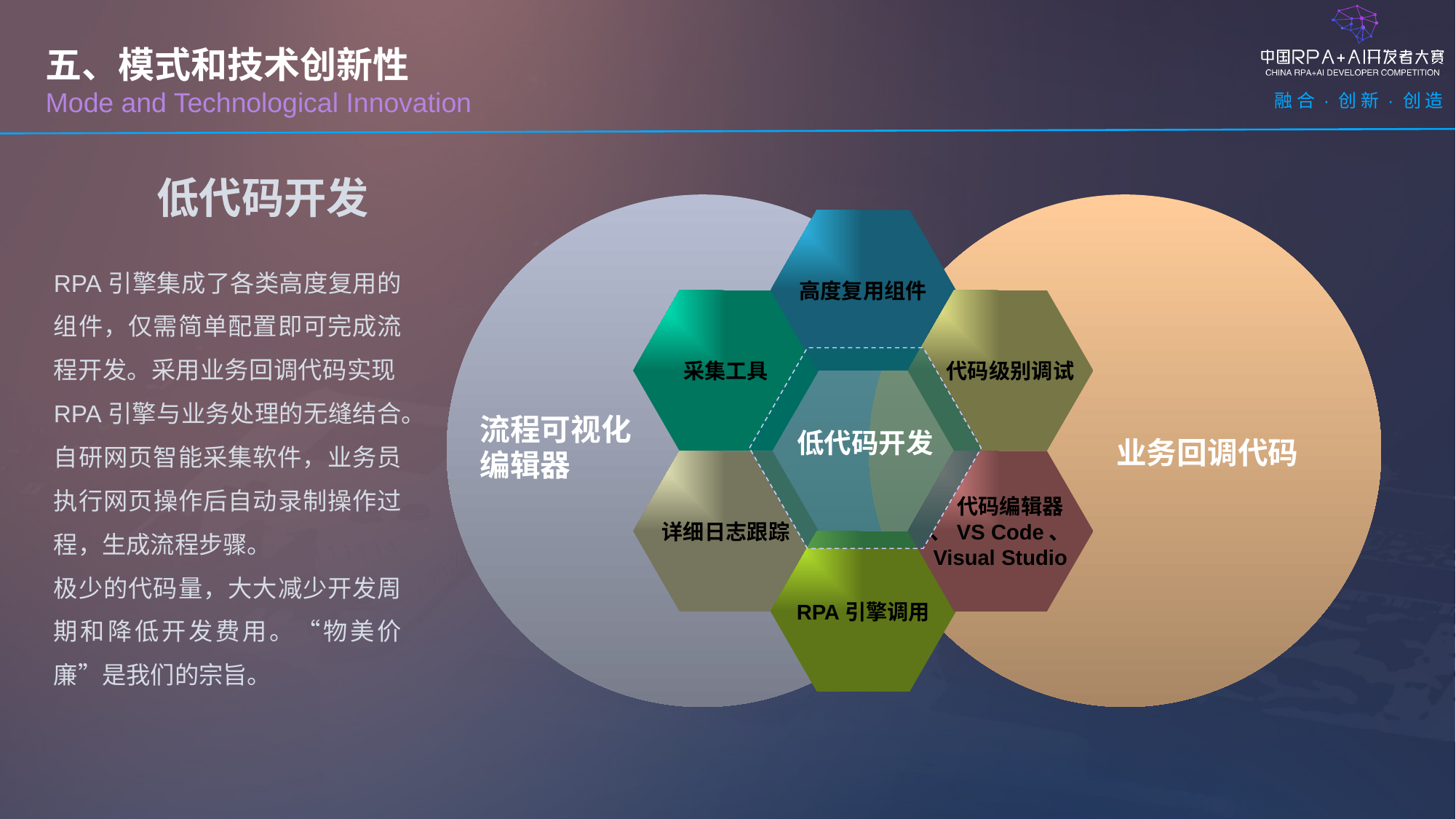

五、模式和技术创新性
Mode and Technological Innovation
低代码开发

高度复用组件
RPA引擎集成了各类高度复用的组件，仅需简单配置即可完成流程开发。采用业务回调代码实现RPA引擎与业务处理的无缝结合。自研网页智能采集软件，业务员执行网页操作后自动录制操作过程，生成流程步骤。
极少的代码量，大大减少开发周期和降低开发费用。“物美价廉”是我们的宗旨。
采集工具
   代码级别调试

低代码开发

流程可视化
编辑器
业务回调代码
详细日志跟踪
   代码编辑器
、VS Code、
Visual Studio
RPA引擎调用